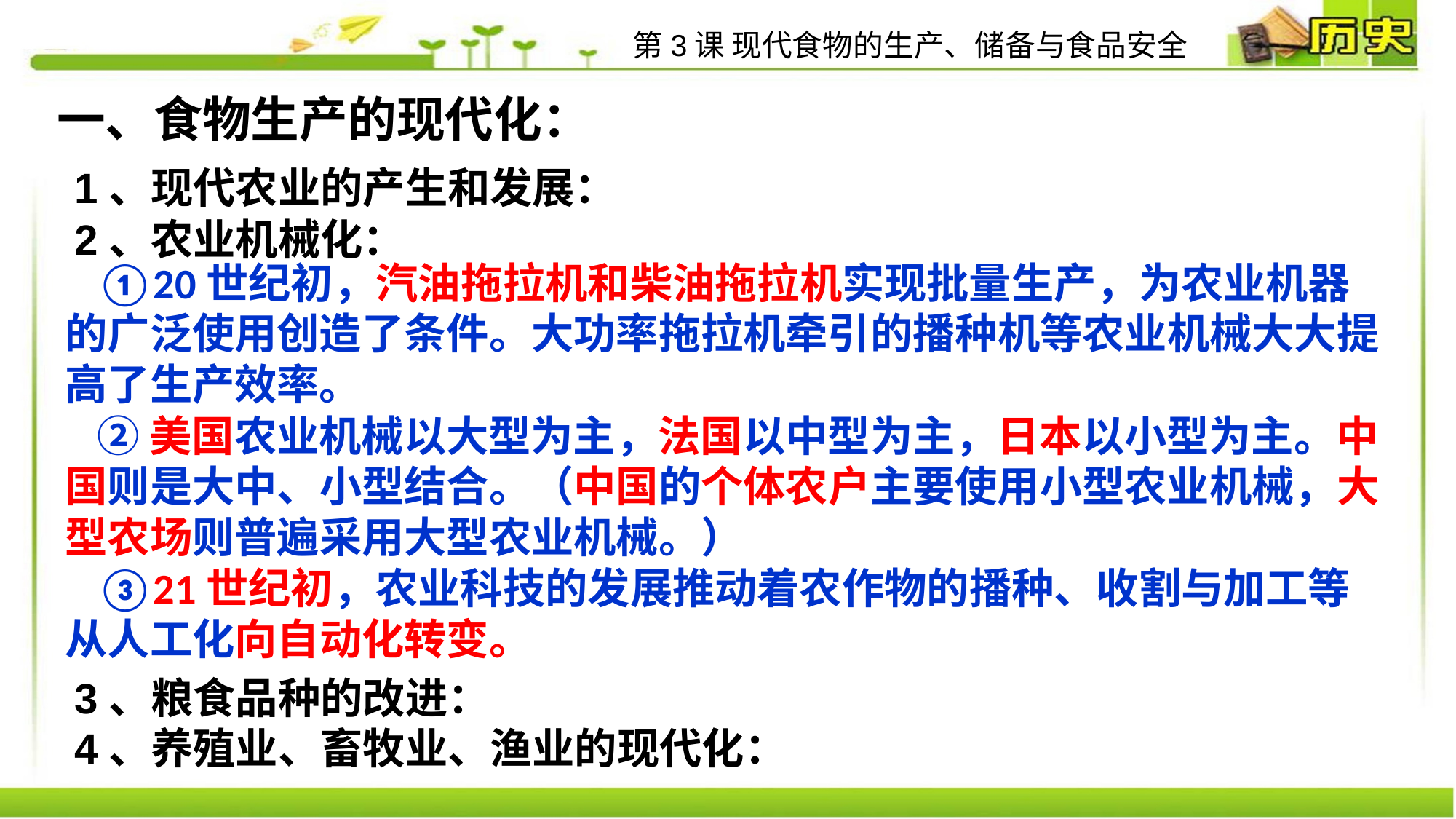

第3课 现代食物的生产、储备与食品安全
一、食物生产的现代化：
1、现代农业的产生和发展：
2、农业机械化：

3、粮食品种的改进：
4、养殖业、畜牧业、渔业的现代化：
①20世纪初，汽油拖拉机和柴油拖拉机实现批量生产，为农业机器的广泛使用创造了条件。大功率拖拉机牵引的播种机等农业机械大大提高了生产效率。
②美国农业机械以大型为主，法国以中型为主，日本以小型为主。中国则是大中、小型结合。（中国的个体农户主要使用小型农业机械，大型农场则普遍采用大型农业机械。）
③21世纪初，农业科技的发展推动着农作物的播种、收割与加工等从人工化向自动化转变。